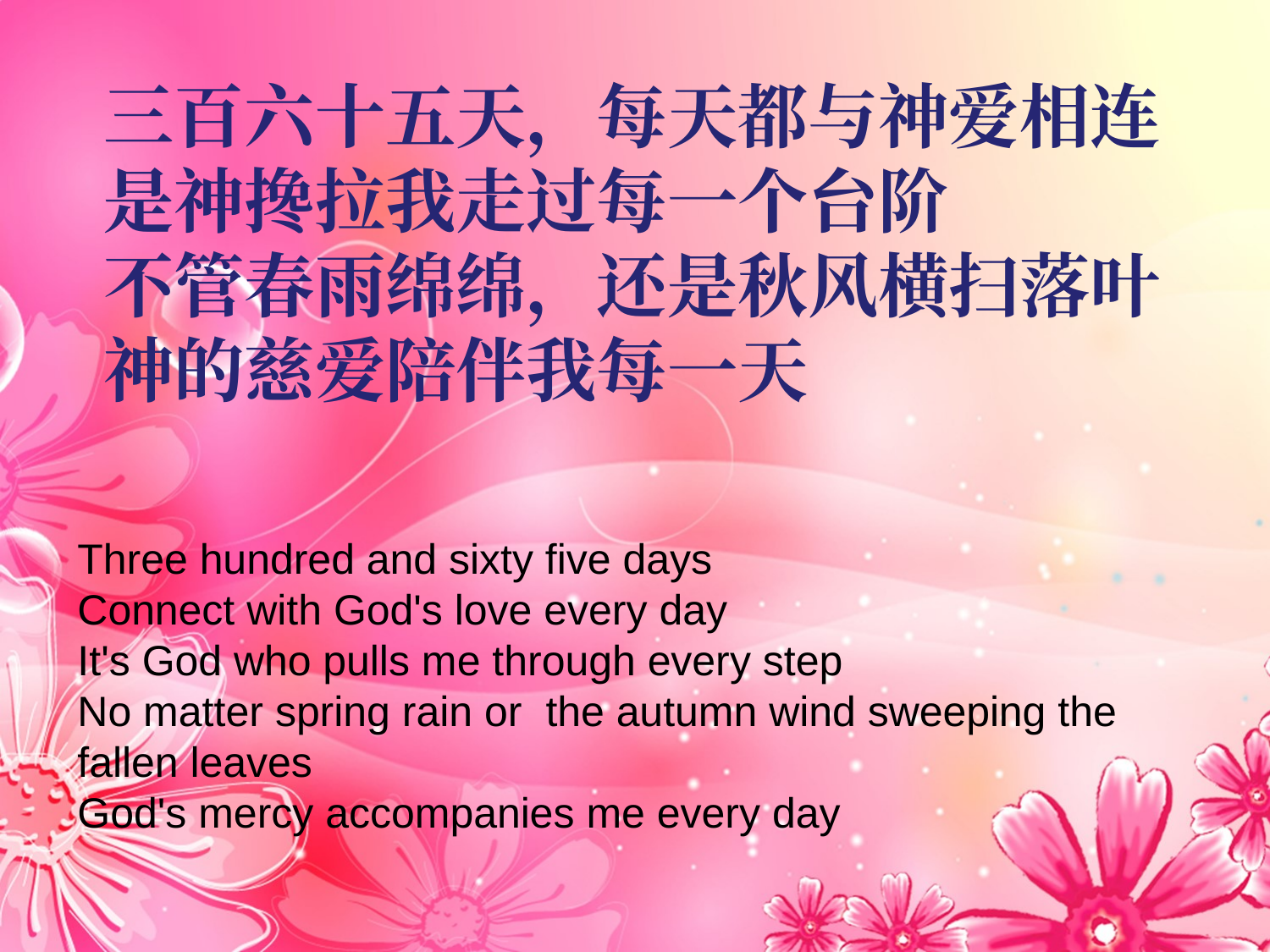

三百六十五天，每天都与神爱相连
是神搀拉我走过每一个台阶
不管春雨绵绵，还是秋风横扫落叶
神的慈爱陪伴我每一天
Three hundred and sixty five days
Connect with God's love every day
It's God who pulls me through every step
No matter spring rain or  the autumn wind sweeping the fallen leaves
God's mercy accompanies me every day